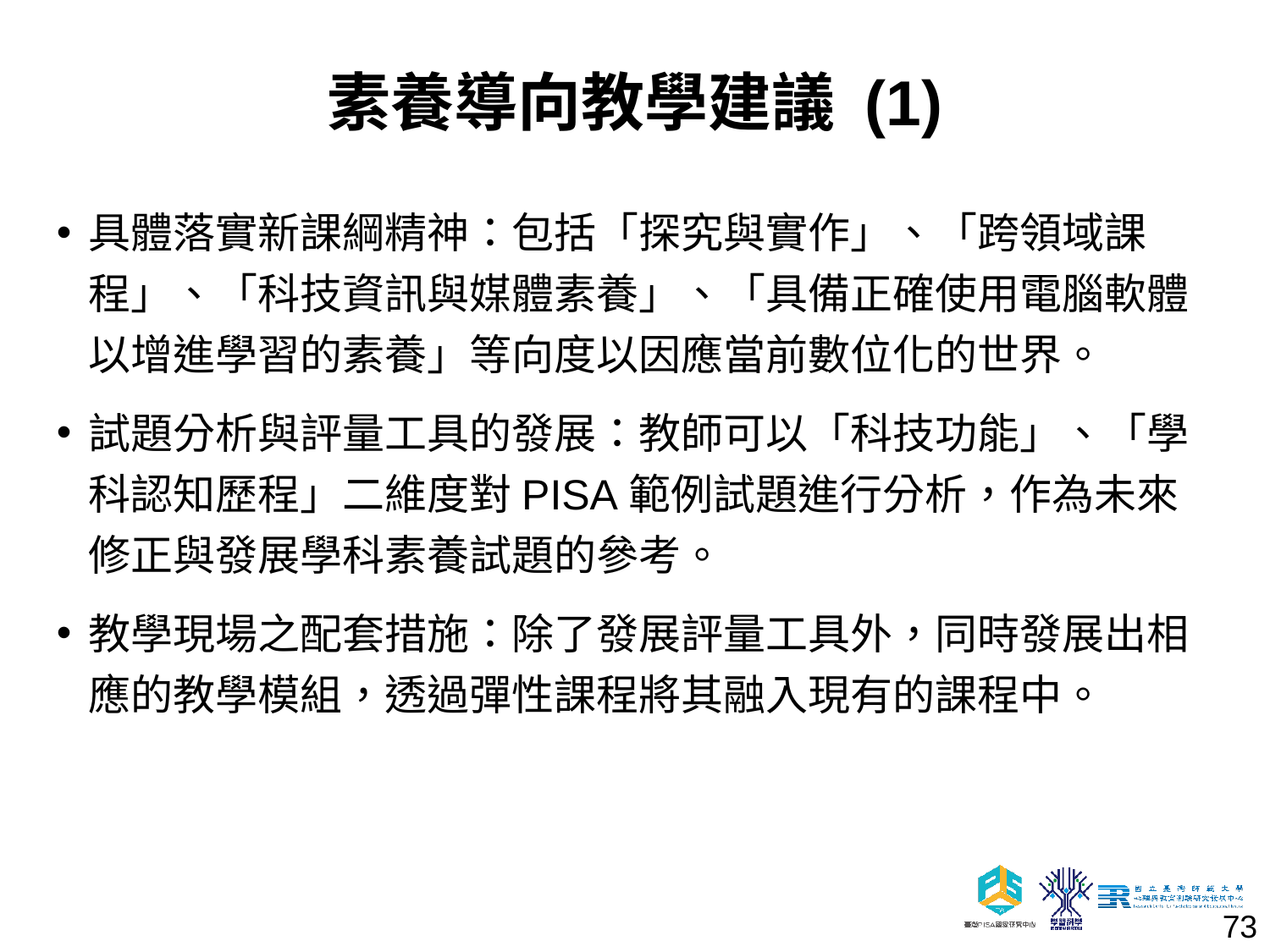

# 素養導向教學建議 (1)
具體落實新課綱精神：包括「探究與實作」、「跨領域課程」、「科技資訊與媒體素養」、「具備正確使用電腦軟體以增進學習的素養」等向度以因應當前數位化的世界。
試題分析與評量工具的發展：教師可以「科技功能」、「學科認知歷程」二維度對PISA範例試題進行分析，作為未來修正與發展學科素養試題的參考。
教學現場之配套措施：除了發展評量工具外，同時發展出相應的教學模組，透過彈性課程將其融入現有的課程中。
73